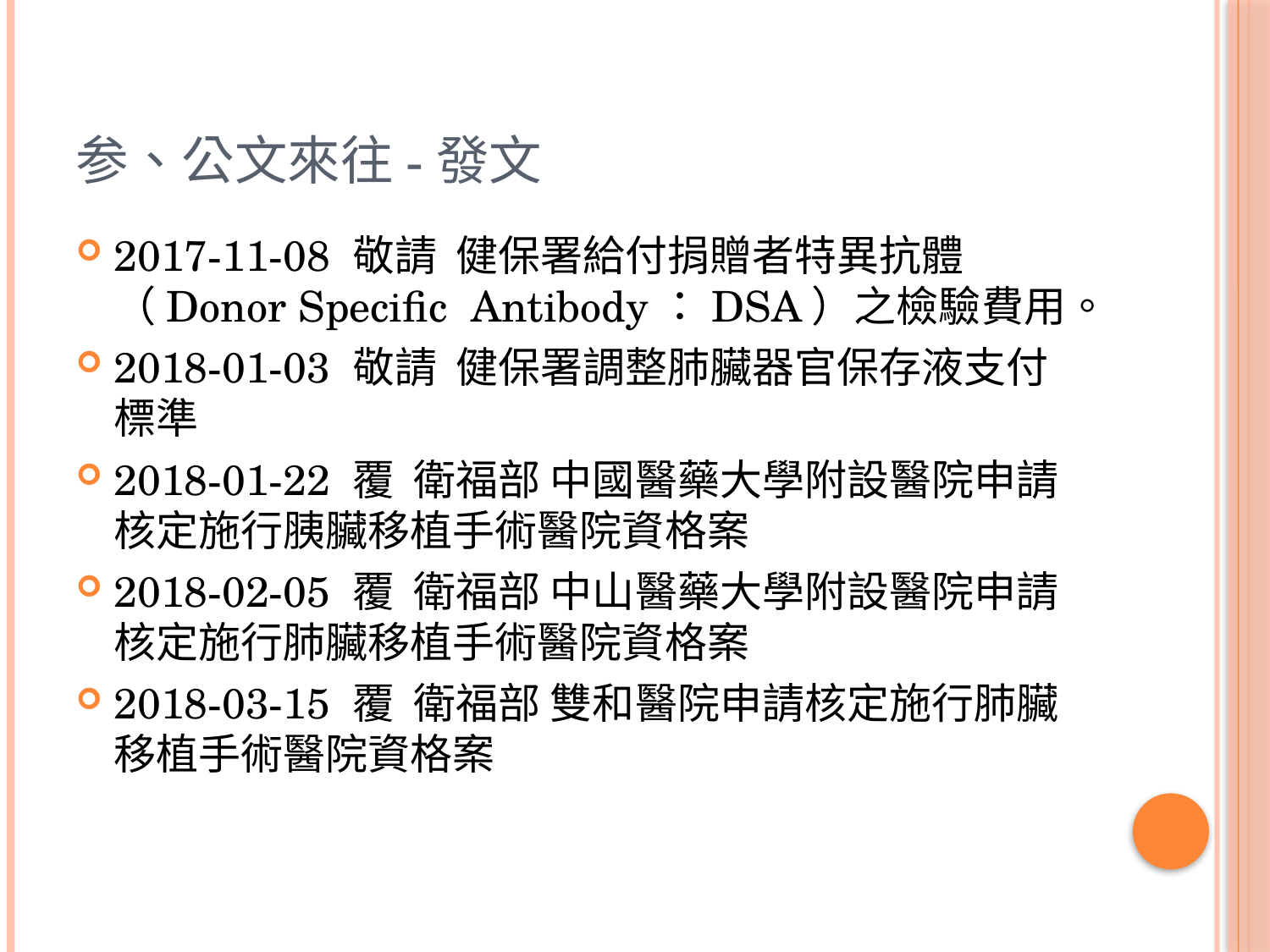

# 参、公文來往-發文
2017-11-08 敬請  健保署給付捐贈者特異抗體（Donor Specific  Antibody：DSA）之檢驗費用。
2018-01-03 敬請  健保署調整肺臟器官保存液支付標準
2018-01-22 覆  衛福部 中國醫藥大學附設醫院申請核定施行胰臟移植手術醫院資格案
2018-02-05 覆  衛福部 中山醫藥大學附設醫院申請核定施行肺臟移植手術醫院資格案
2018-03-15 覆  衛福部 雙和醫院申請核定施行肺臟移植手術醫院資格案